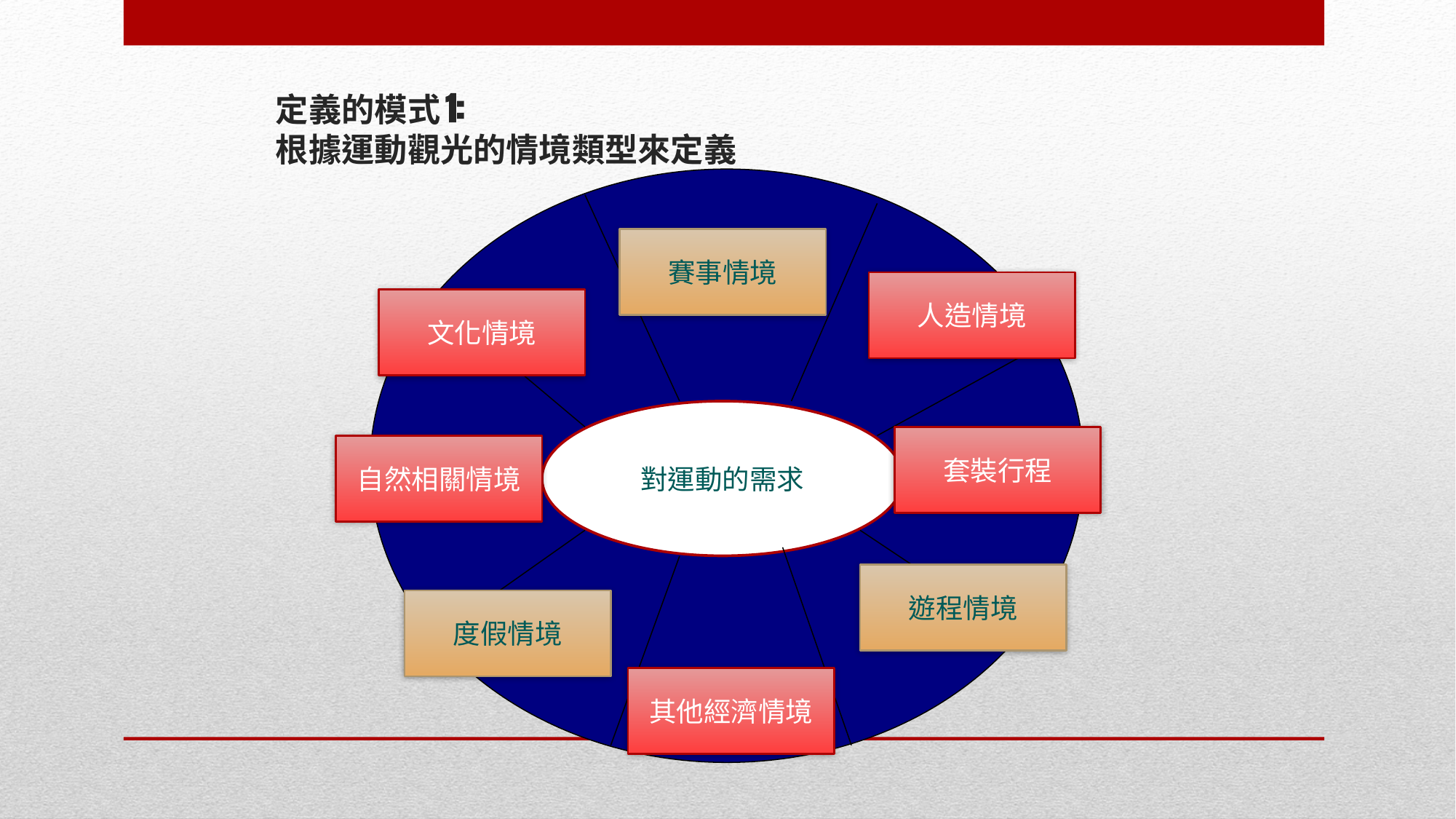

# 定義的模式1: 根據運動觀光的情境類型來定義

賽事情境
人造情境
文化情境

對運動的需求
套裝行程
自然相關情境

遊程情境
度假情境
其他經濟情境